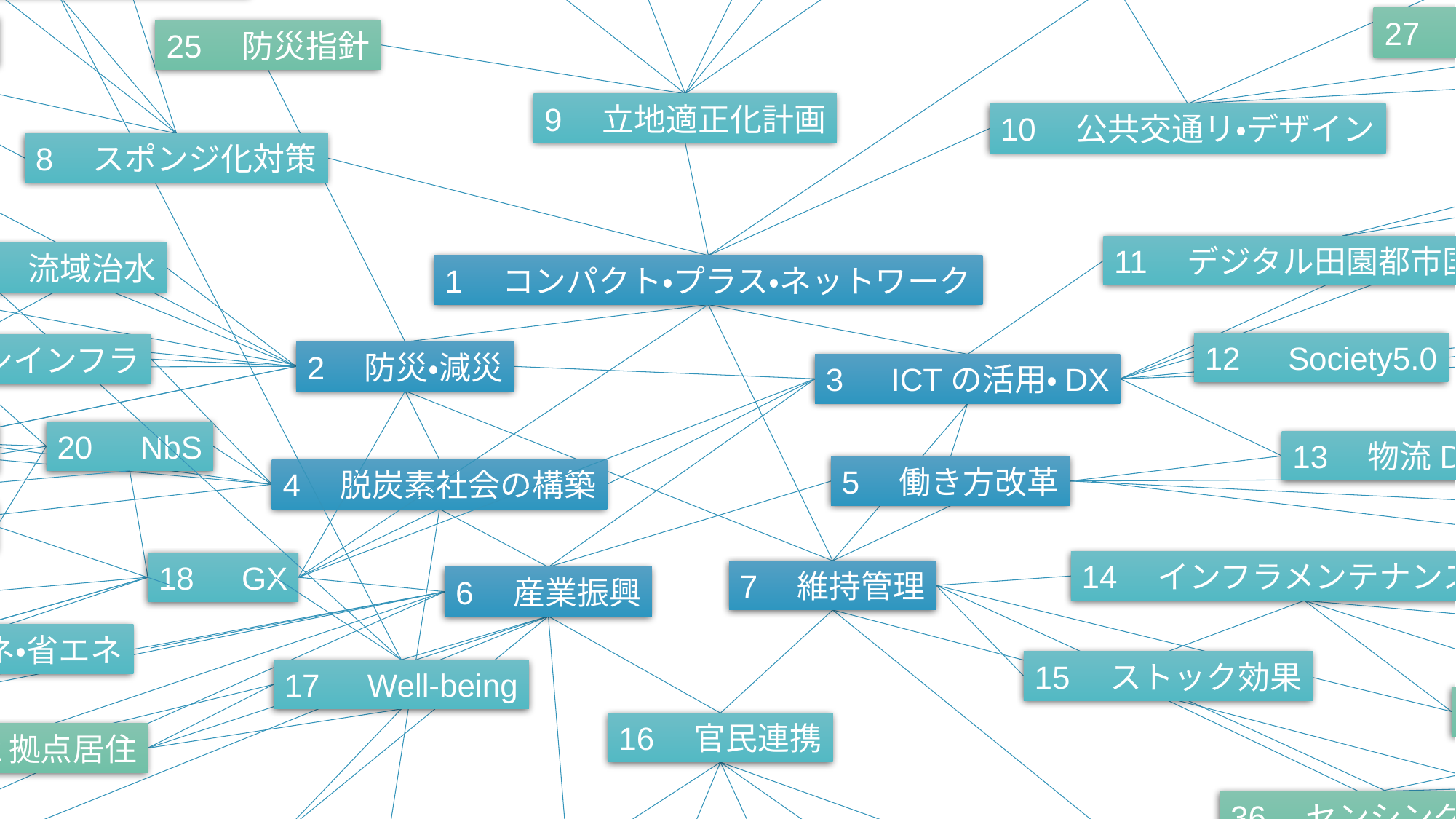

99　強靭性
resilience
98　持続性
sustainability
47　居住調整地区
42　低未利用土地見地設定等促進計画
44　特定用途誘導地区
46　居住環境向上用途誘導地区
41　立地誘導促進施設協定
48　ゾーン30プラス
43　跡地等管理区域
45　駐車場配置適正化区域
40　都市再生推進法人
49　エリア一括協定運行事業
96　リスクコミュニケーション
26　まちなかウォーカブル
24　エリアマネジメント
50　シェアモビリティ
95　TEC-FORCE
27　交通DX・GX
94　みどり法人
25　防災指針
51　グリーンスローモビリティ
29　MaaS
93　市民緑地
9　立地適正化計画
10　公共交通リ・デザイン
92　田んぼダム
54　xROAD
91　ミッシングリンクの解消
8　スポンジ化対策
52　EV
28　スマートシティ
89　貯留機能保全地域
53　自動運転
90　ダブルネットワーク化
55　PLATEAU
11　デジタル田園都市国家構想
23　流域治水
1　コンパクト・プラス・ネットワーク
31　デジタルツイン
30　オープンデータ化
88　MIZBEステーション
56　不動産ID
12　Society5.0
22　グリーンインフラ
2　防災・減災
32　データプラットフォーム
86　ハイブリッドダム
85　ブルーカーボン生態系
3　ICTの活用・DX
57　都市OS
39　30 by 30
33　物流モーダルシフト
20　NbS
21　生物多様性
13　物流DX
59　建設キャリアアップシステム
84　OCEM
5　働き方改革
4　脱炭素社会の構築
58　2024問題
59　ネイチャーポジティブ
34　ドローン
61　i-construction
82　Eco-DRR
14　インフラメンテナンス2.0
18　GX
7　維持管理
6　産業振興
60　ドローン点検
83　マイクログリッド
81　ZEB/ZEH
80　LCCM住宅
19　再エネ・省エネ
15　ストック効果
62　BIM/CIM
17　Well-being
63　遠隔臨場
35　センサネットワーク
79　トップランナー制度
77　エコツーリズム
16　官民連携
38　２拠点居住
64　ワンコイン浸水センサ
76　ワーケーション
36　センシング技術
78　サーキュラーエコノミー
37　ローカルSDGｓ
74　インバウンド
75　バリアフリー
65　パラダイムシフト型更新
68　Park-PFI
73　ユニバーサルデザイン
66　インフラ経営
69　コンセッション
71　ESG投資
72　インフラツーリズム
97　多様性
diversity
67　ウォーターPPP
70　PRE
100　包摂性
inclusion